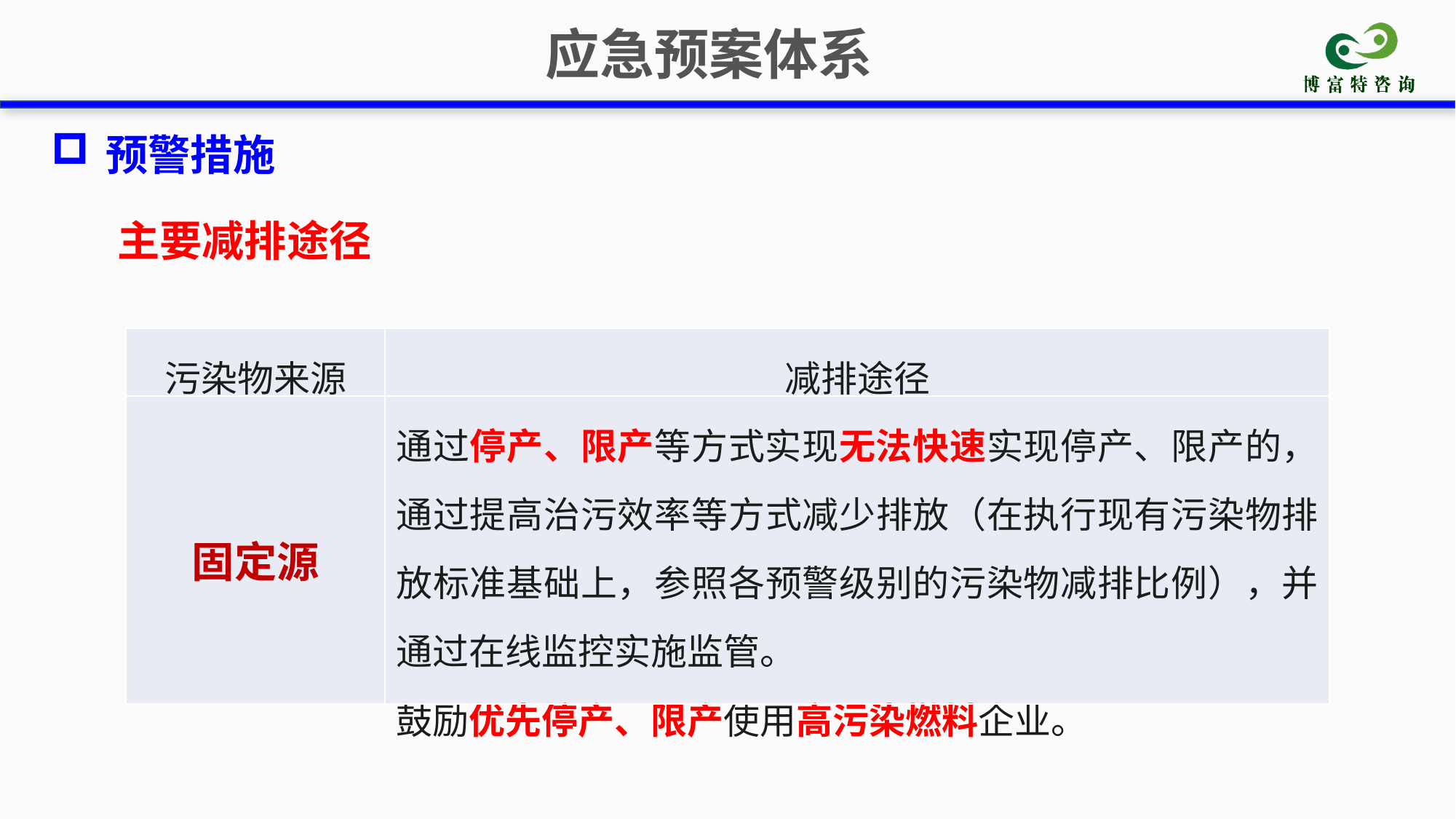

应急预案体系

预警措施
主要减排途径
| 污染物来源 | 减排途径 |
| --- | --- |
| 固定源 | 通过停产、限产等方式实现无法快速实现停产、限产的，通过提高治污效率等方式减少排放（在执行现有污染物排放标准基础上，参照各预警级别的污染物减排比例），并通过在线监控实施监管。 鼓励优先停产、限产使用高污染燃料企业。 |